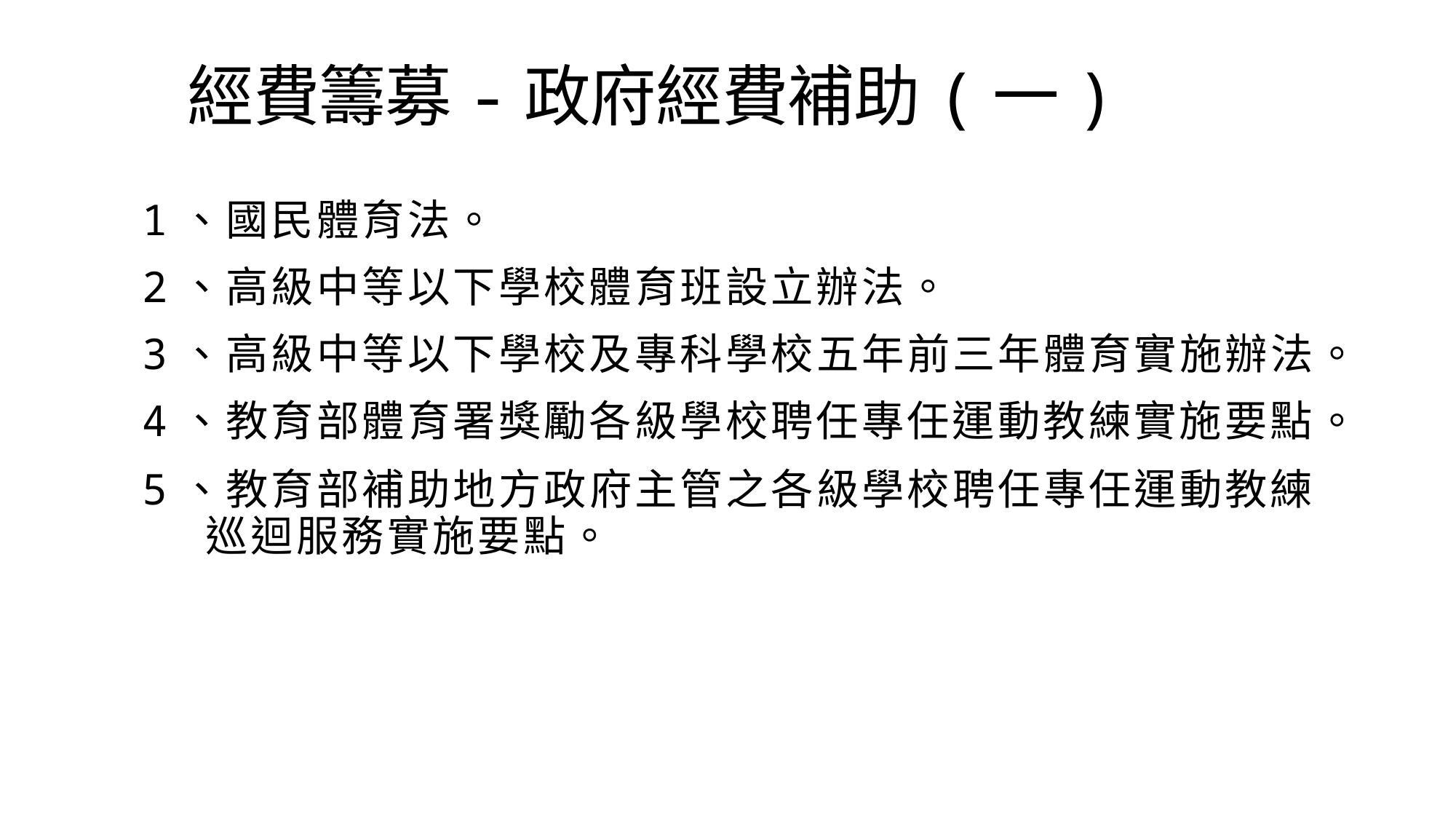

# 經費籌募-政府經費補助(一)
1、國民體育法。
2、高級中等以下學校體育班設立辦法。
3、高級中等以下學校及專科學校五年前三年體育實施辦法。
4、教育部體育署獎勵各級學校聘任專任運動教練實施要點。
5、教育部補助地方政府主管之各級學校聘任專任運動教練巡迴服務實施要點。
29